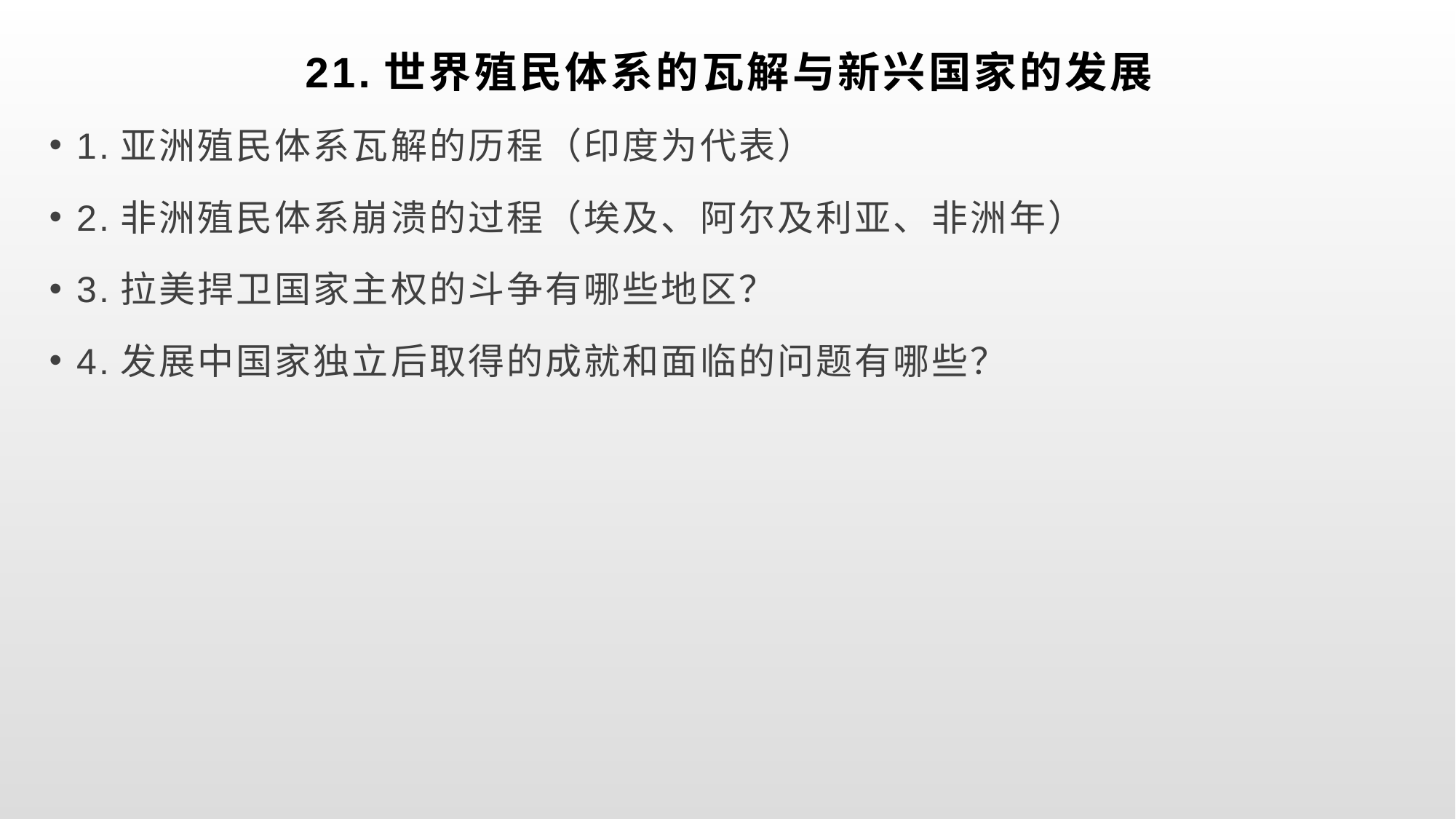

# 21.世界殖民体系的瓦解与新兴国家的发展
1.亚洲殖民体系瓦解的历程（印度为代表）
2.非洲殖民体系崩溃的过程（埃及、阿尔及利亚、非洲年）
3.拉美捍卫国家主权的斗争有哪些地区？
4.发展中国家独立后取得的成就和面临的问题有哪些？